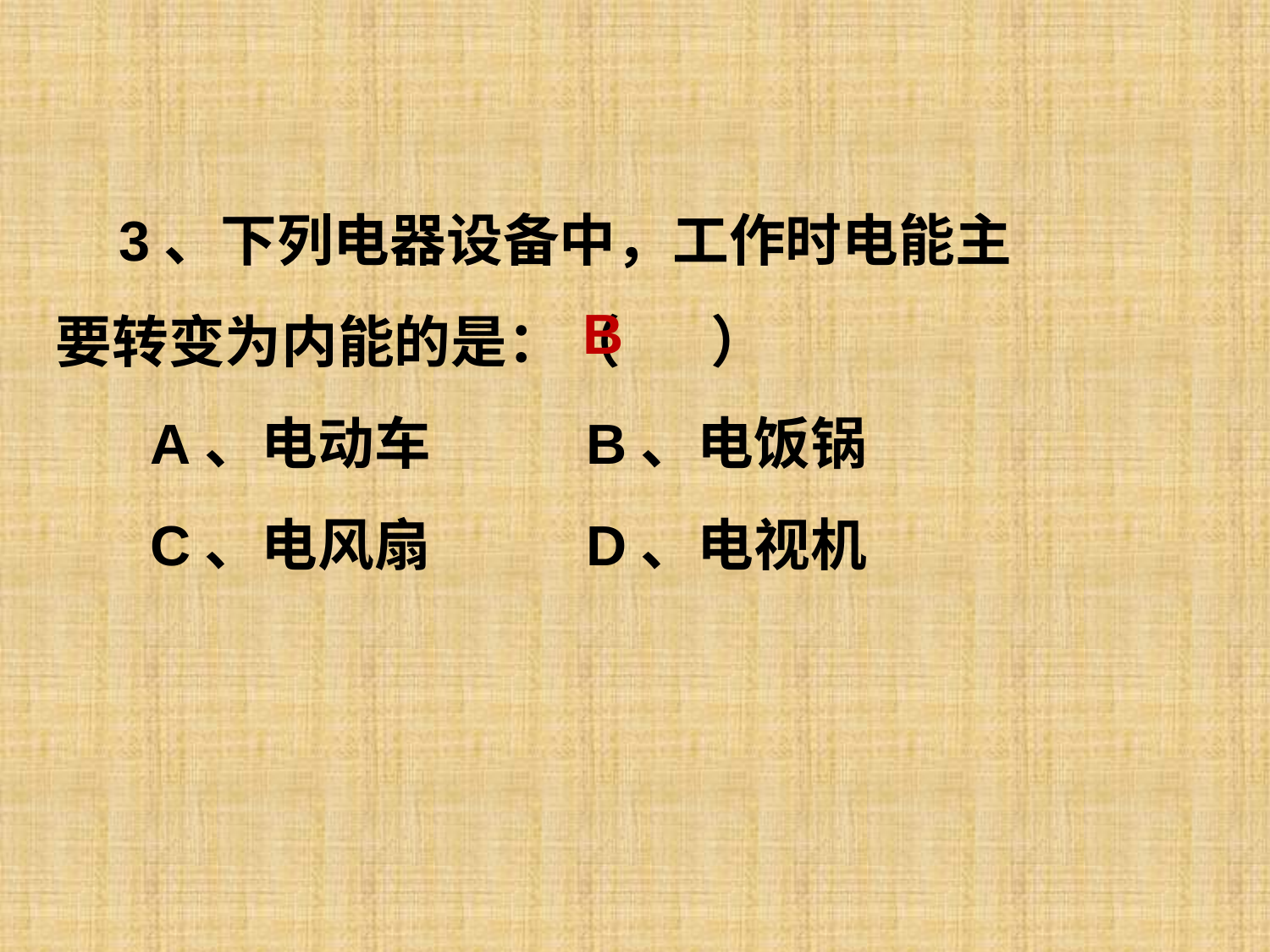

3、下列电器设备中，工作时电能主要转变为内能的是：（       ）
  A、电动车           B、电饭锅
  C、电风扇           D、电视机
B